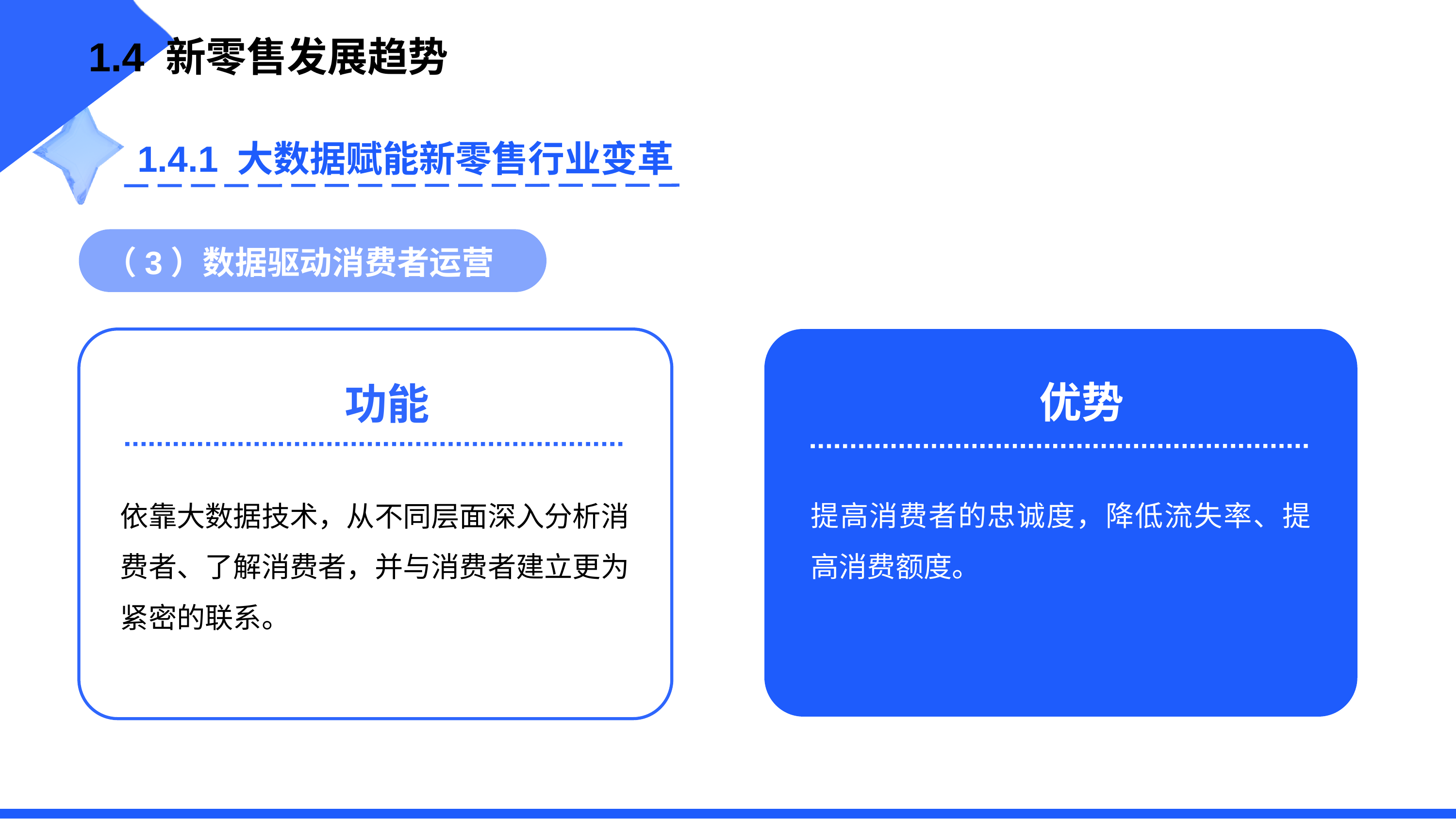

1.4 新零售发展趋势

1.4.1 大数据赋能新零售行业变革

（3）数据驱动消费者运营

优势

提高消费者的忠诚度，降低流失率、提高消费额度。

功能

依靠大数据技术，从不同层面深入分析消费者、了解消费者，并与消费者建立更为紧密的联系。